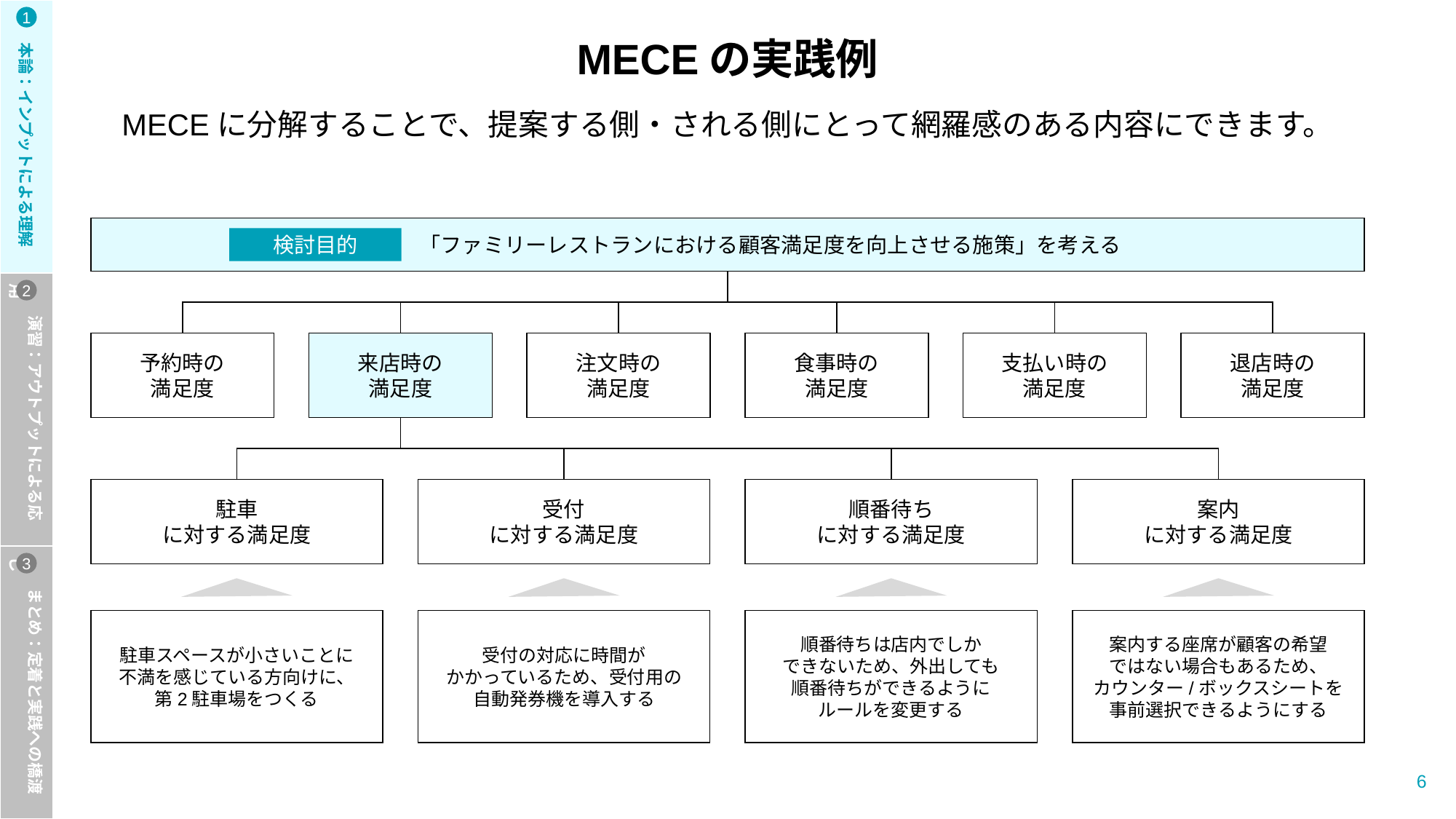

本論：インプットによる理解
　　演習：アウトプットによる応用
　　まとめ：定着と実践への橋渡し
1
2
3
MECEの実践例
MECEに分解することで、提案する側・される側にとって網羅感のある内容にできます。
　　　　「ファミリーレストランにおける顧客満足度を向上させる施策」を考える
検討目的
予約時の
満足度
来店時の
満足度
注文時の
満足度
食事時の
満足度
支払い時の
満足度
退店時の
満足度
駐車
に対する満足度
受付
に対する満足度
順番待ち
に対する満足度
案内
に対する満足度

駐車スペースが小さいことに
不満を感じている方向けに、
第2駐車場をつくる
受付の対応に時間が
かかっているため、受付用の
自動発券機を導入する
順番待ちは店内でしか
できないため、外出しても
順番待ちができるように
ルールを変更する
案内する座席が顧客の希望
ではない場合もあるため、
カウンター/ボックスシートを
事前選択できるようにする
6